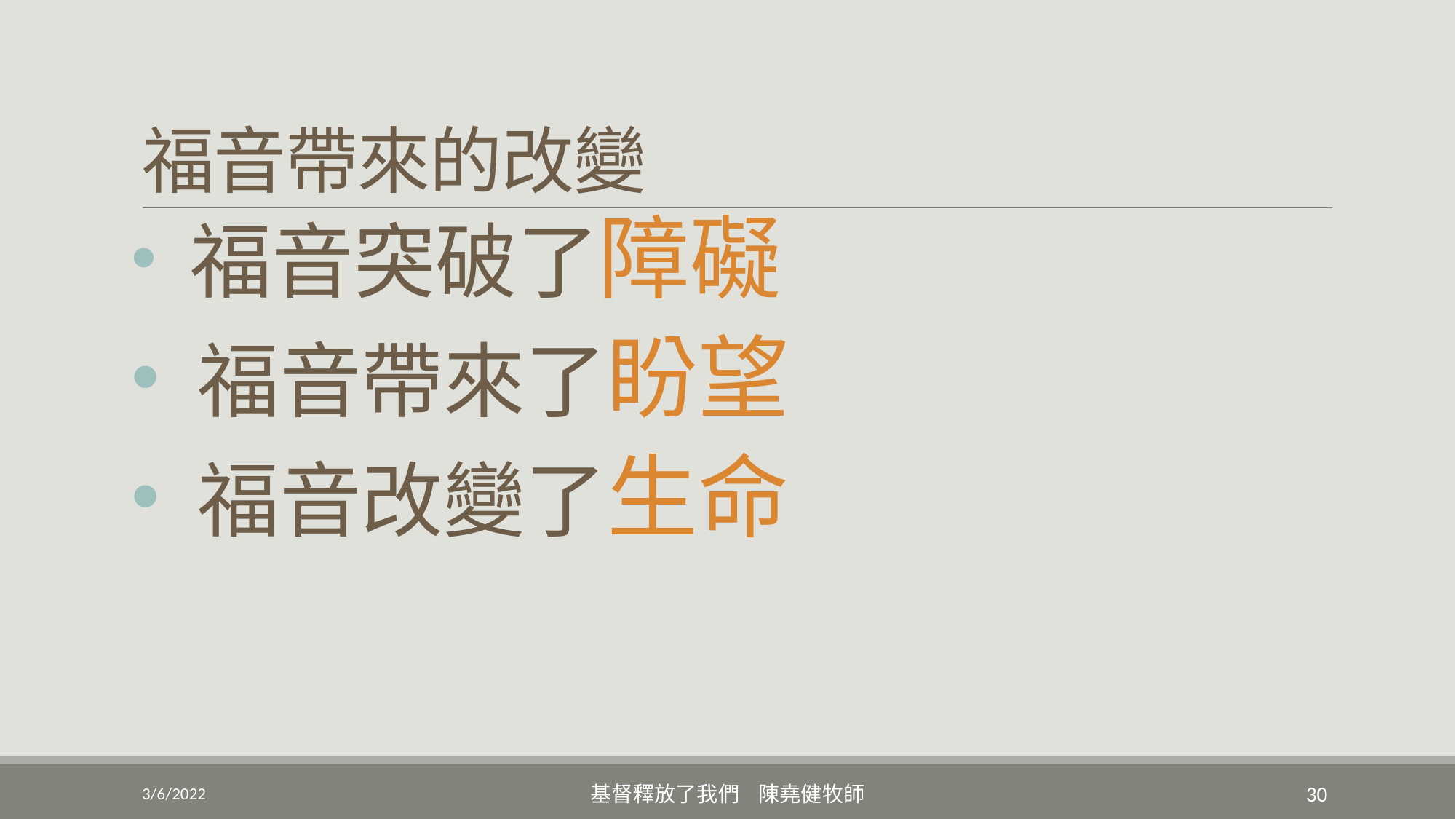

# 福音帶來的改變
 福音突破了障礙
 福音帶來了盼望
 福音改變了生命
3/6/2022
基督釋放了我們    陳堯健牧師
30